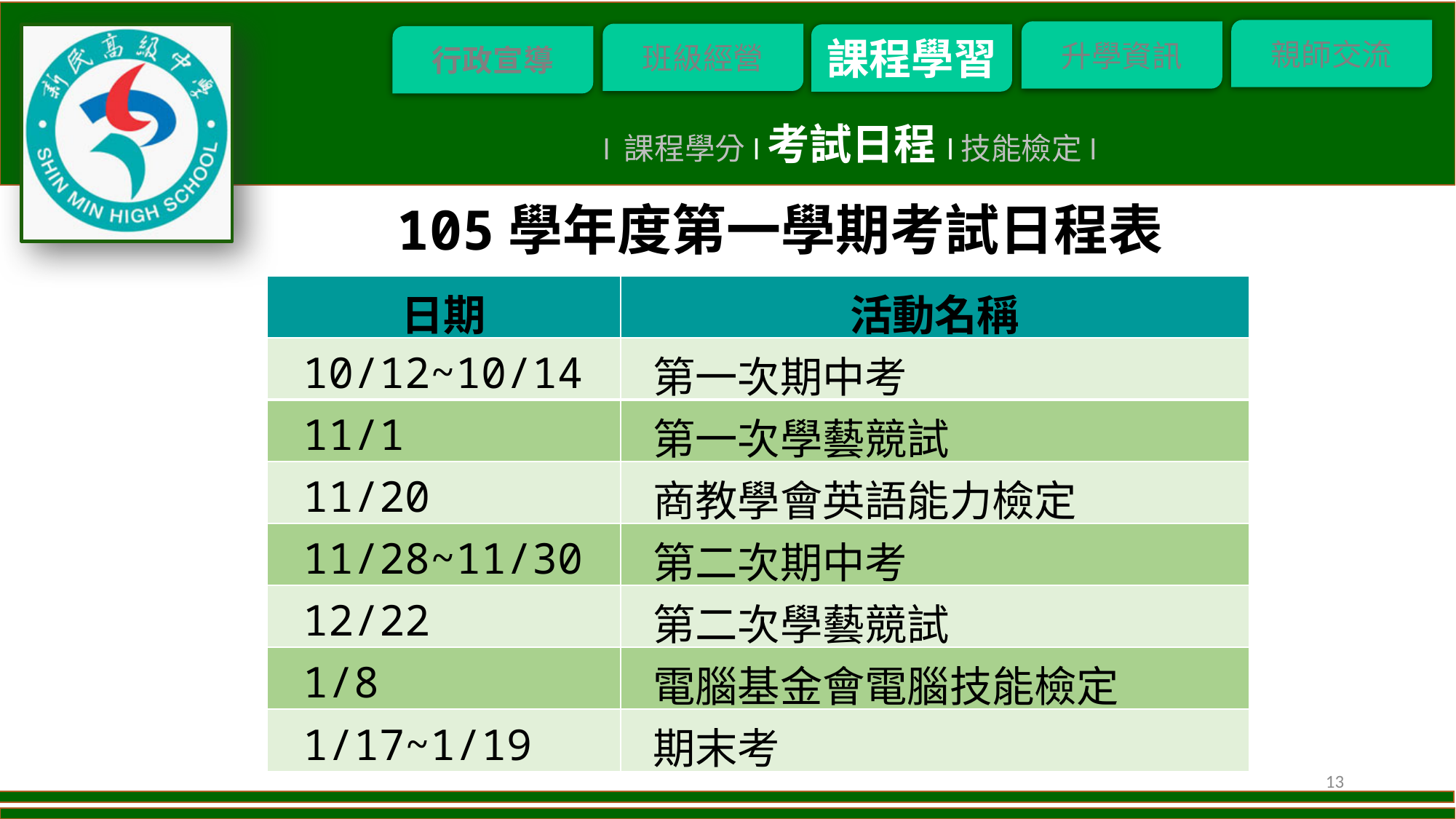

l 課程學分l考試日程l技能檢定l
105學年度第一學期考試日程表
| 日期 | 活動名稱 |
| --- | --- |
| 10/12~10/14 | 第一次期中考 |
| 11/1 | 第一次學藝競試 |
| 11/20 | 商教學會英語能力檢定 |
| 11/28~11/30 | 第二次期中考 |
| 12/22 | 第二次學藝競試 |
| 1/8 | 電腦基金會電腦技能檢定 |
| 1/17~1/19 | 期末考 |
13